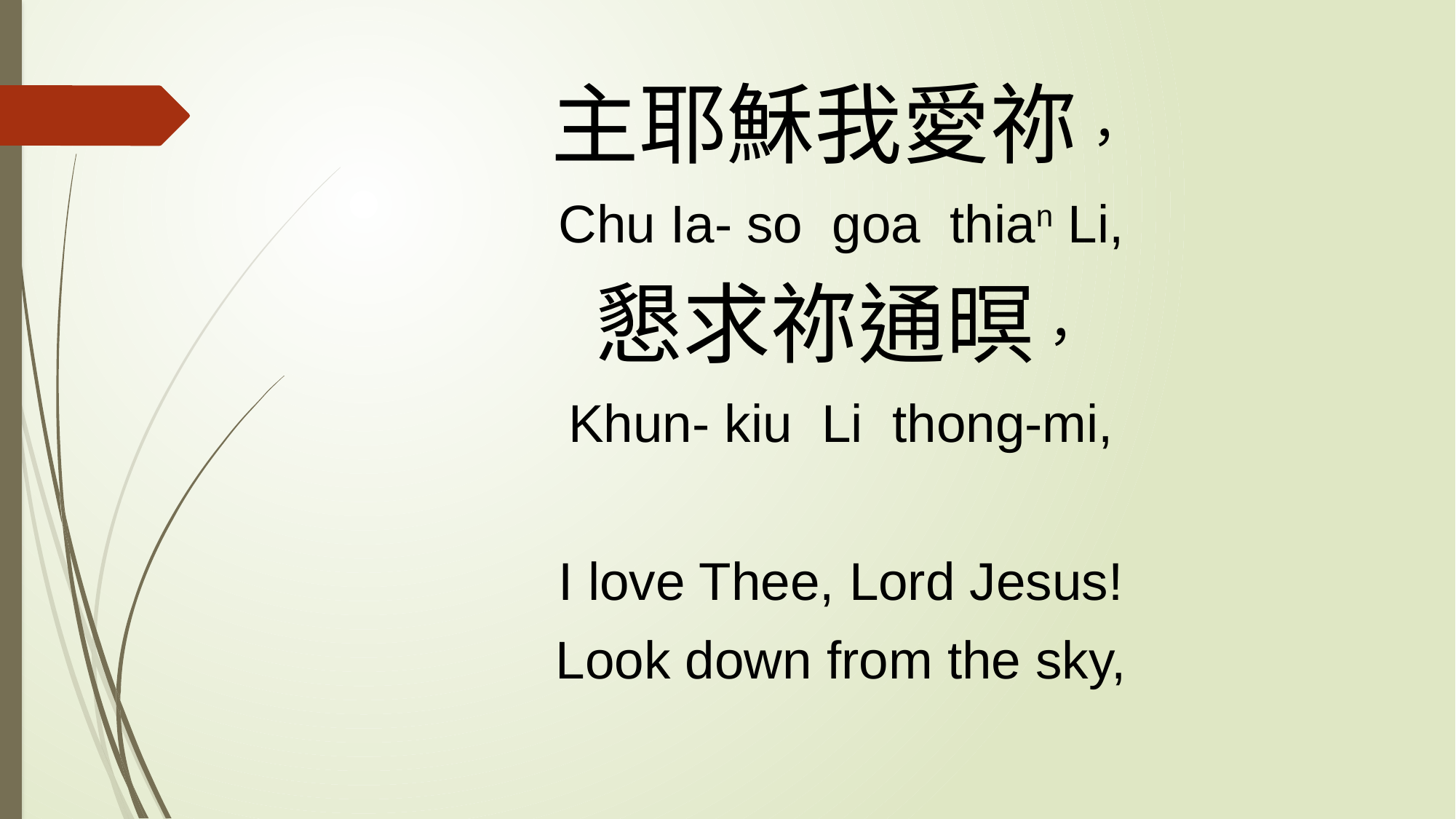

主耶穌我愛祢，
Chu Ia- so  goa  thian Li,
懇求祢通暝，
Khun- kiu  Li  thong-mi,

I love Thee, Lord Jesus!
Look down from the sky,